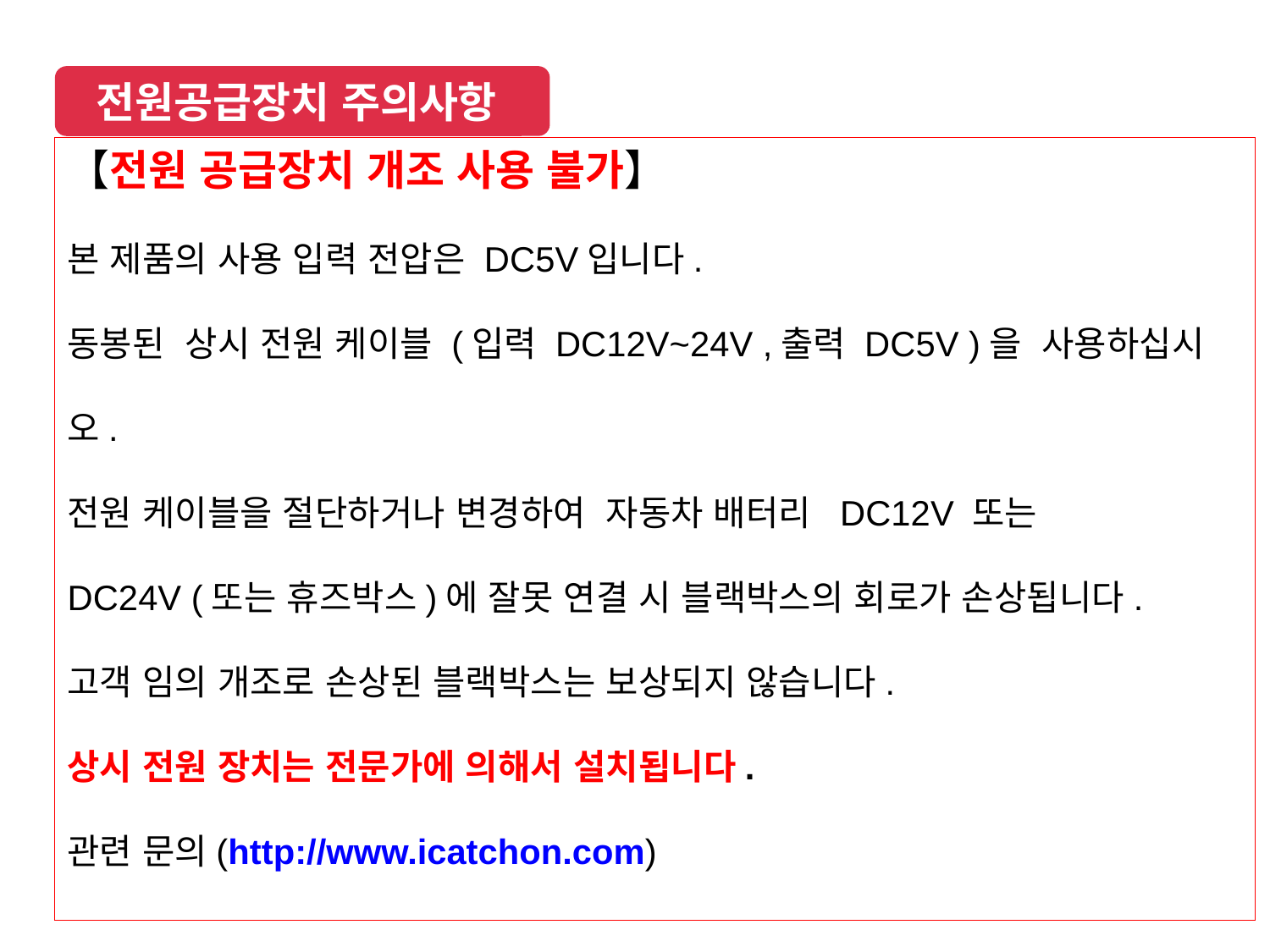

전원공급장치 주의사항
【전원 공급장치 개조 사용 불가】

본 제품의 사용 입력 전압은 DC5V입니다.

동봉된  상시 전원 케이블 (입력 DC12V~24V ,출력 DC5V )을  사용하십시

오.

전원 케이블을 절단하거나 변경하여  자동차 배터리  DC12V 또는

DC24V (또는 휴즈박스)에 잘못 연결 시 블랙박스의 회로가 손상됩니다.

고객 임의 개조로 손상된 블랙박스는 보상되지 않습니다.

상시 전원 장치는 전문가에 의해서 설치됩니다.

관련 문의(http://www.icatchon.com)